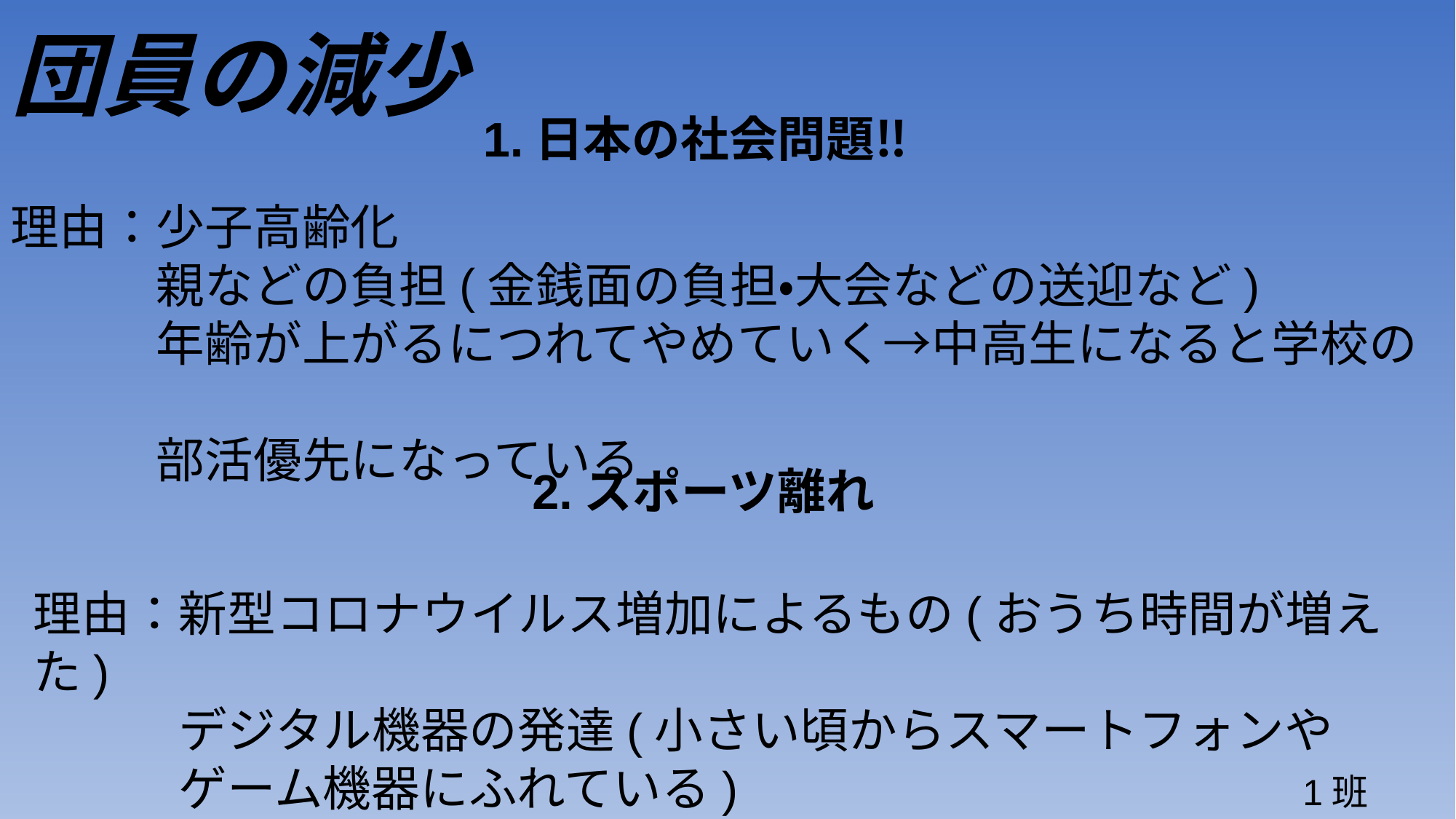

# 団員の減少
1.日本の社会問題‼
理由：少子高齢化
　　　親などの負担(金銭面の負担・大会などの送迎など)
　　　年齢が上がるにつれてやめていく→中高生になると学校の
　　　部活優先になっている
2.スポーツ離れ
理由：新型コロナウイルス増加によるもの(おうち時間が増えた)
　　　デジタル機器の発達(小さい頃からスマートフォンや
　　　ゲーム機器にふれている)
1班